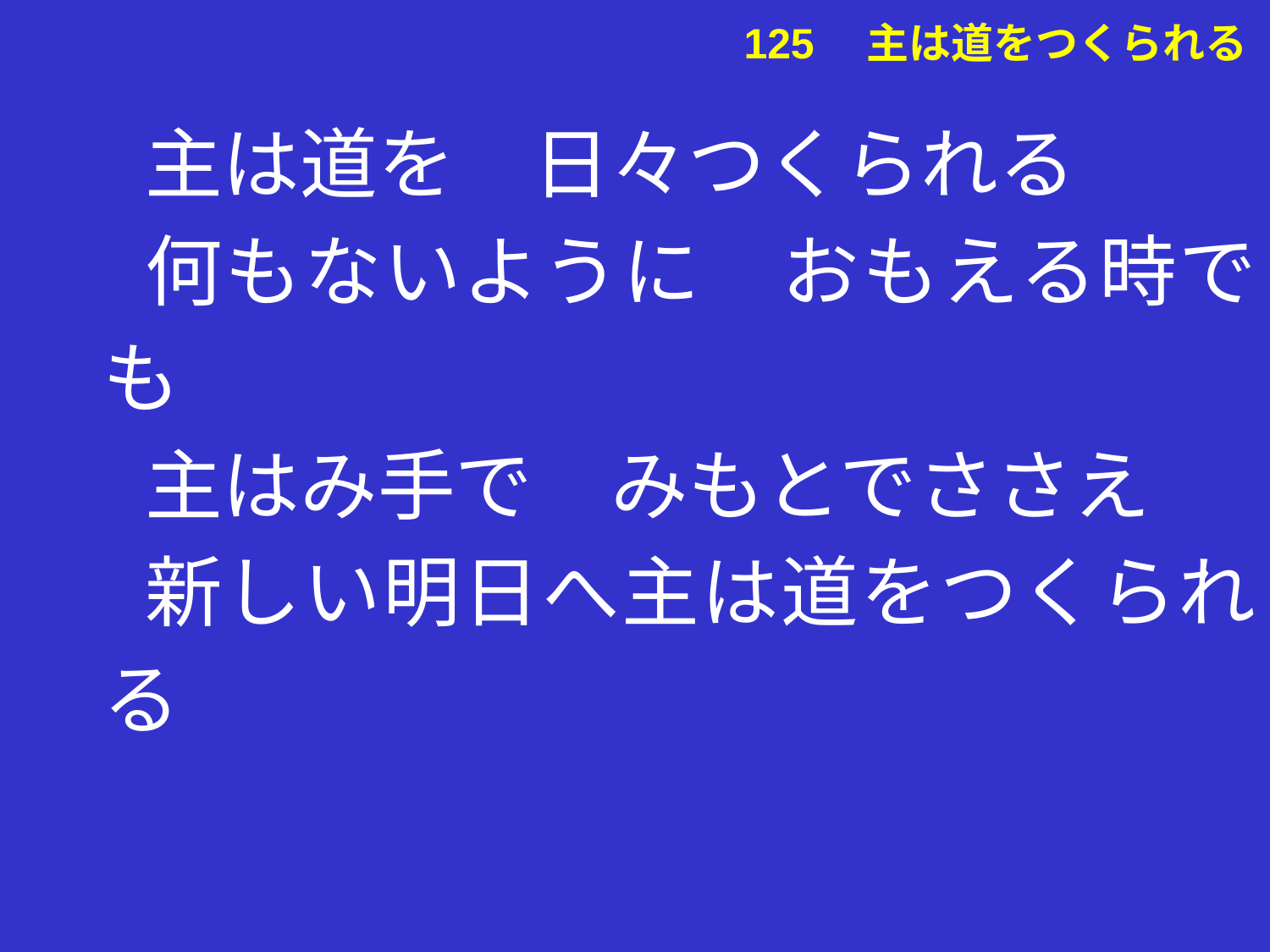

主は道を　日々つくられる
何もないように　おもえる時でも
主はみ手で　みもとでささえ
新しい明日へ主は道をつくられる

# 125　主は道をつくられる